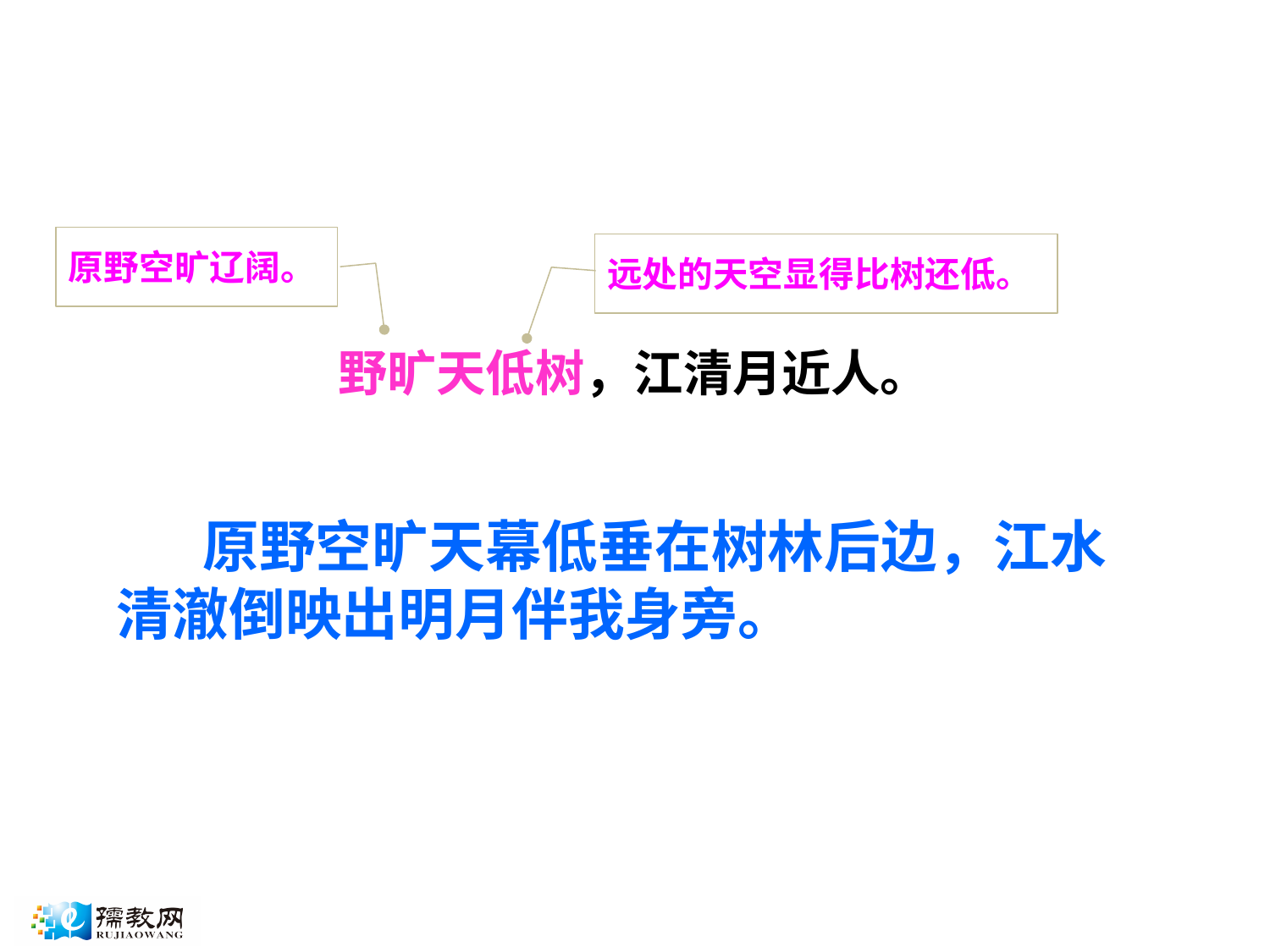

原野空旷辽阔。
远处的天空显得比树还低。
野旷天低树，江清月近人。
原野空旷天幕低垂在树林后边，江水清澈倒映出明月伴我身旁。